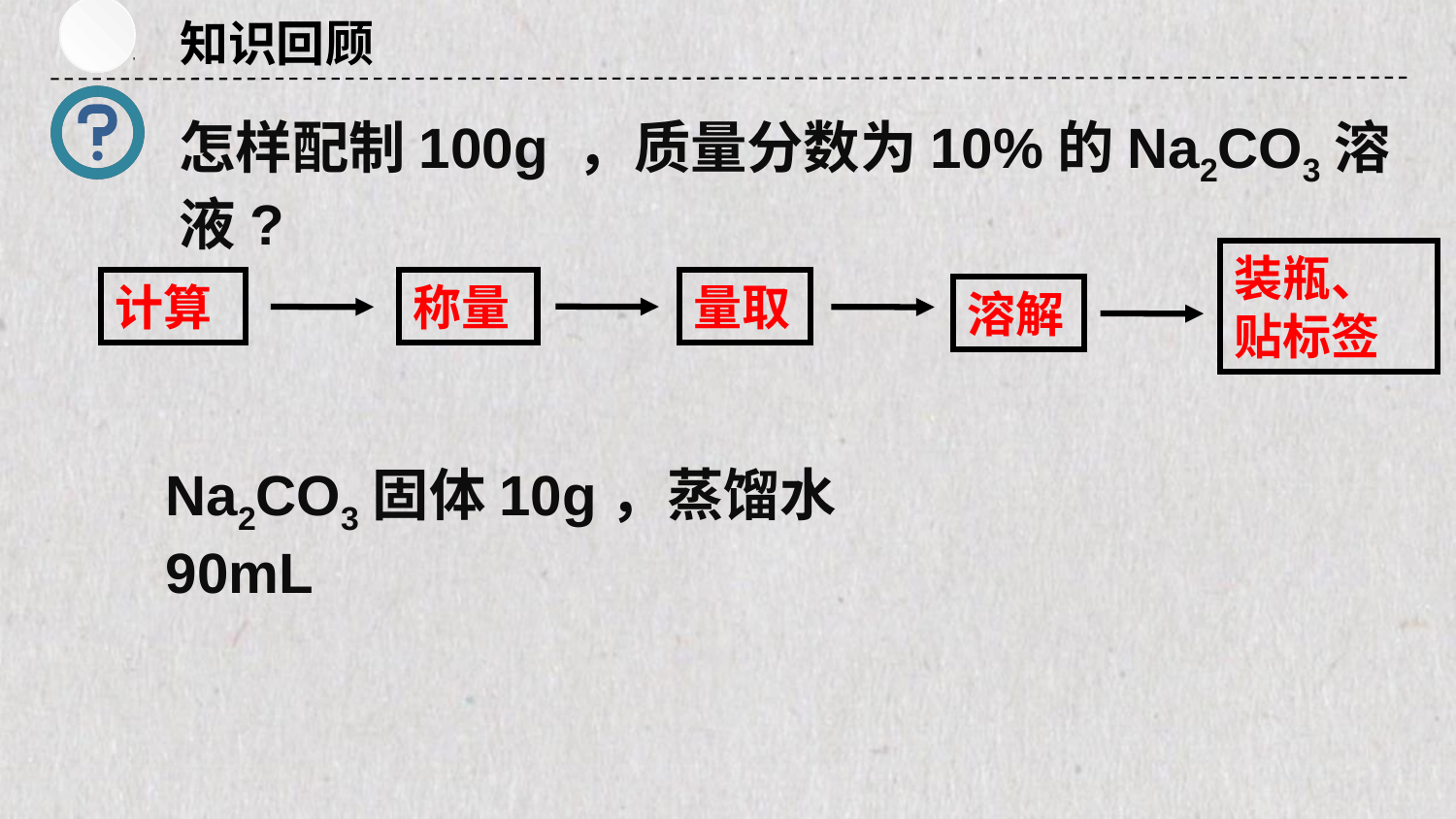

知识回顾

怎样配制100g ，质量分数为10%的Na2CO3溶液?
装瓶、贴标签
量取
计算
称量
溶解

Na2CO3固体10g，蒸馏水90mL